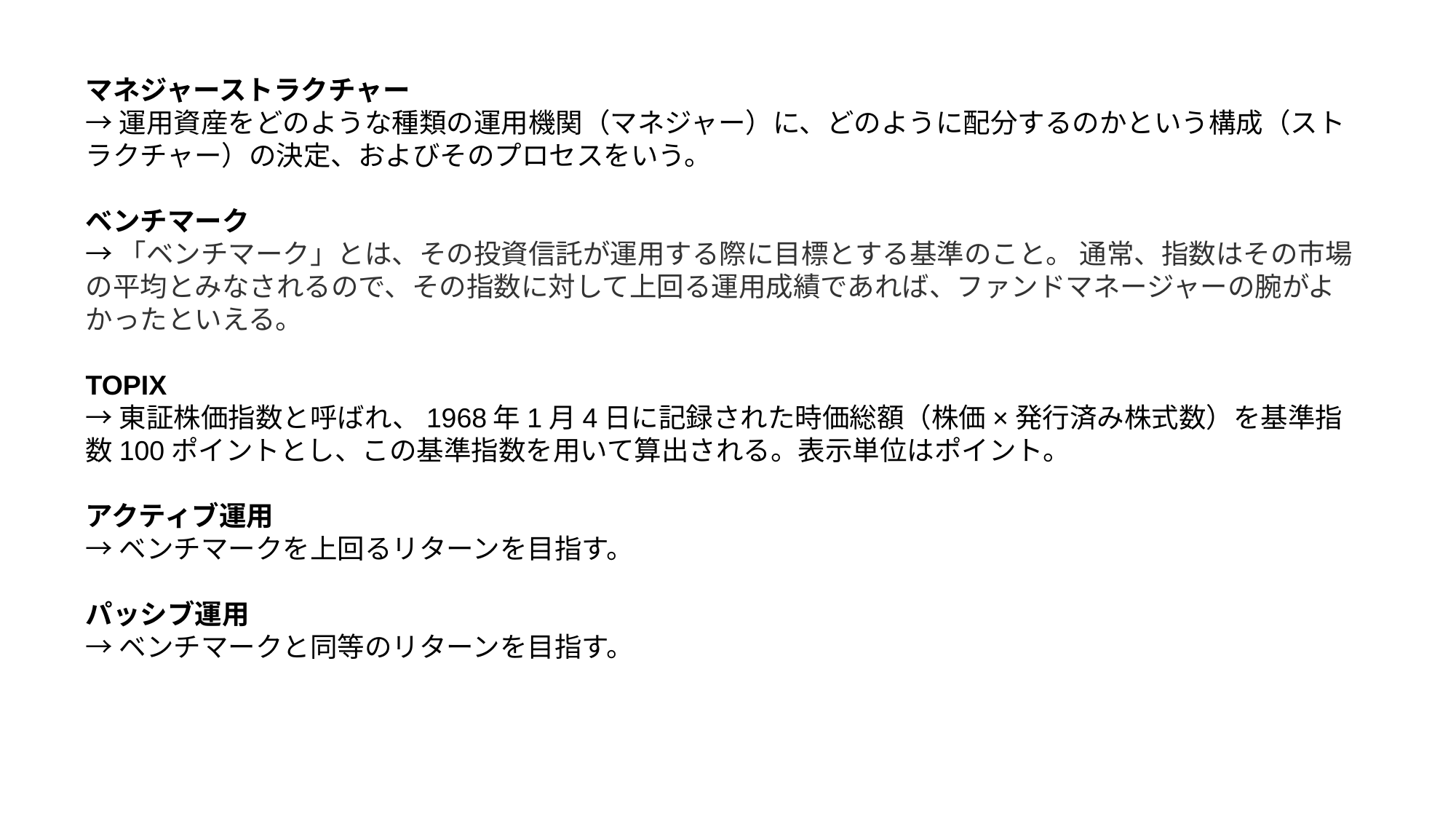

マネジャーストラクチャー
→運用資産をどのような種類の運用機関（マネジャー）に、どのように配分するのかという構成（ストラクチャー）の決定、およびそのプロセスをいう。

ベンチマーク
→「ベンチマーク」とは、その投資信託が運用する際に目標とする基準のこと。 通常、指数はその市場の平均とみなされるので、その指数に対して上回る運用成績であれば、ファンドマネージャーの腕がよかったといえる。

TOPIX
→東証株価指数と呼ばれ、1968年1月4日に記録された時価総額（株価×発行済み株式数）を基準指数100ポイントとし、この基準指数を用いて算出される。表示単位はポイント。

アクティブ運用
→ベンチマークを上回るリターンを目指す。

パッシブ運用
→ベンチマークと同等のリターンを目指す。